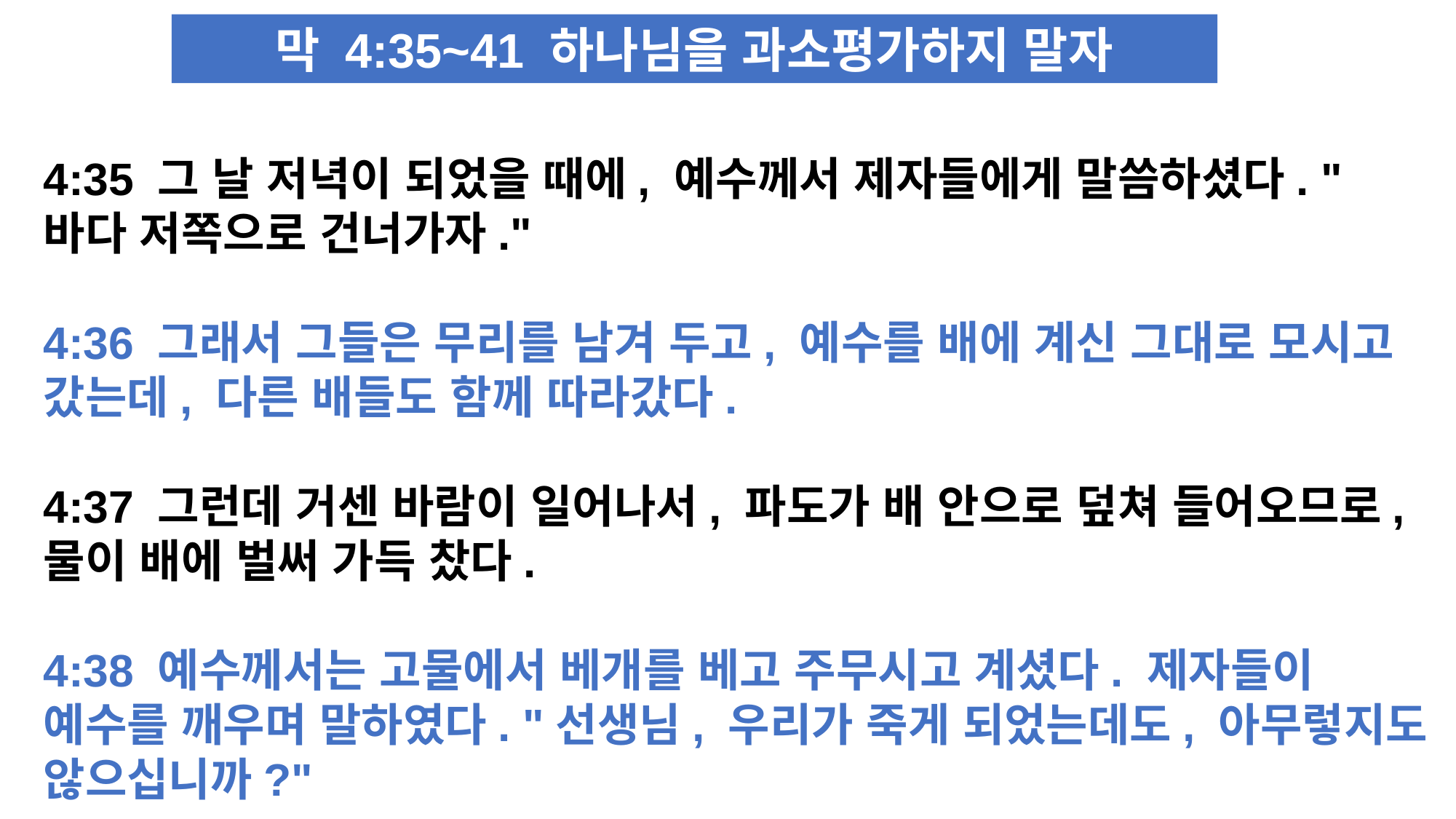

막 4:35~41 하나님을 과소평가하지 말자
4:35 그 날 저녁이 되었을 때에, 예수께서 제자들에게 말씀하셨다. "바다 저쪽으로 건너가자."

4:36 그래서 그들은 무리를 남겨 두고, 예수를 배에 계신 그대로 모시고 갔는데, 다른 배들도 함께 따라갔다.

4:37 그런데 거센 바람이 일어나서, 파도가 배 안으로 덮쳐 들어오므로, 물이 배에 벌써 가득 찼다.

4:38 예수께서는 고물에서 베개를 베고 주무시고 계셨다. 제자들이 예수를 깨우며 말하였다. "선생님, 우리가 죽게 되었는데도, 아무렇지도 않으십니까?"